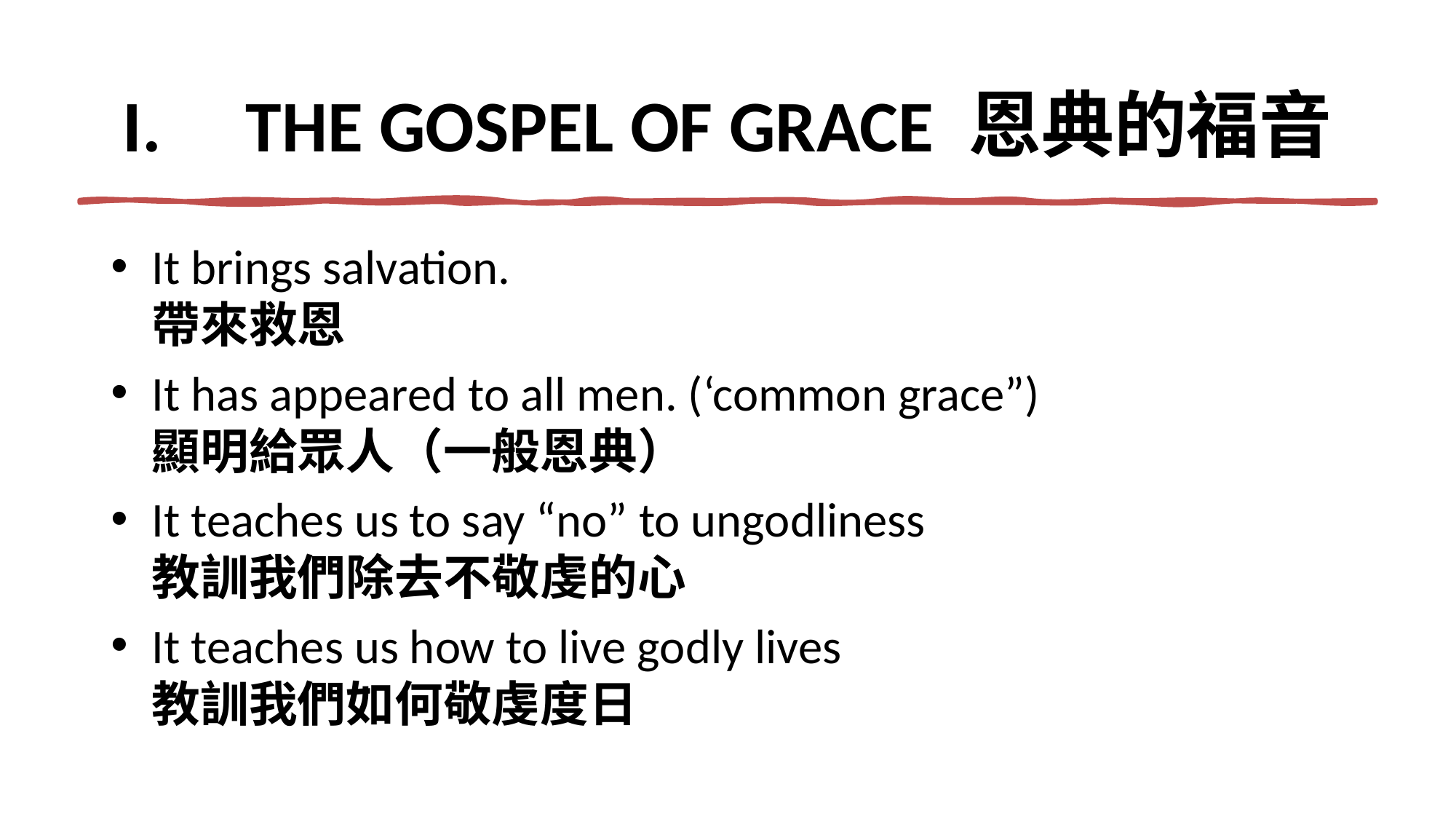

# THE GOSPEL OF GRACE 恩典的福音

It brings salvation.
帶來救恩
It has appeared to all men. (‘common grace”)
顯明給眾人（一般恩典）
It teaches us to say “no” to ungodliness
教訓我們除去不敬虔的心
It teaches us how to live godly lives
教訓我們如何敬虔度日